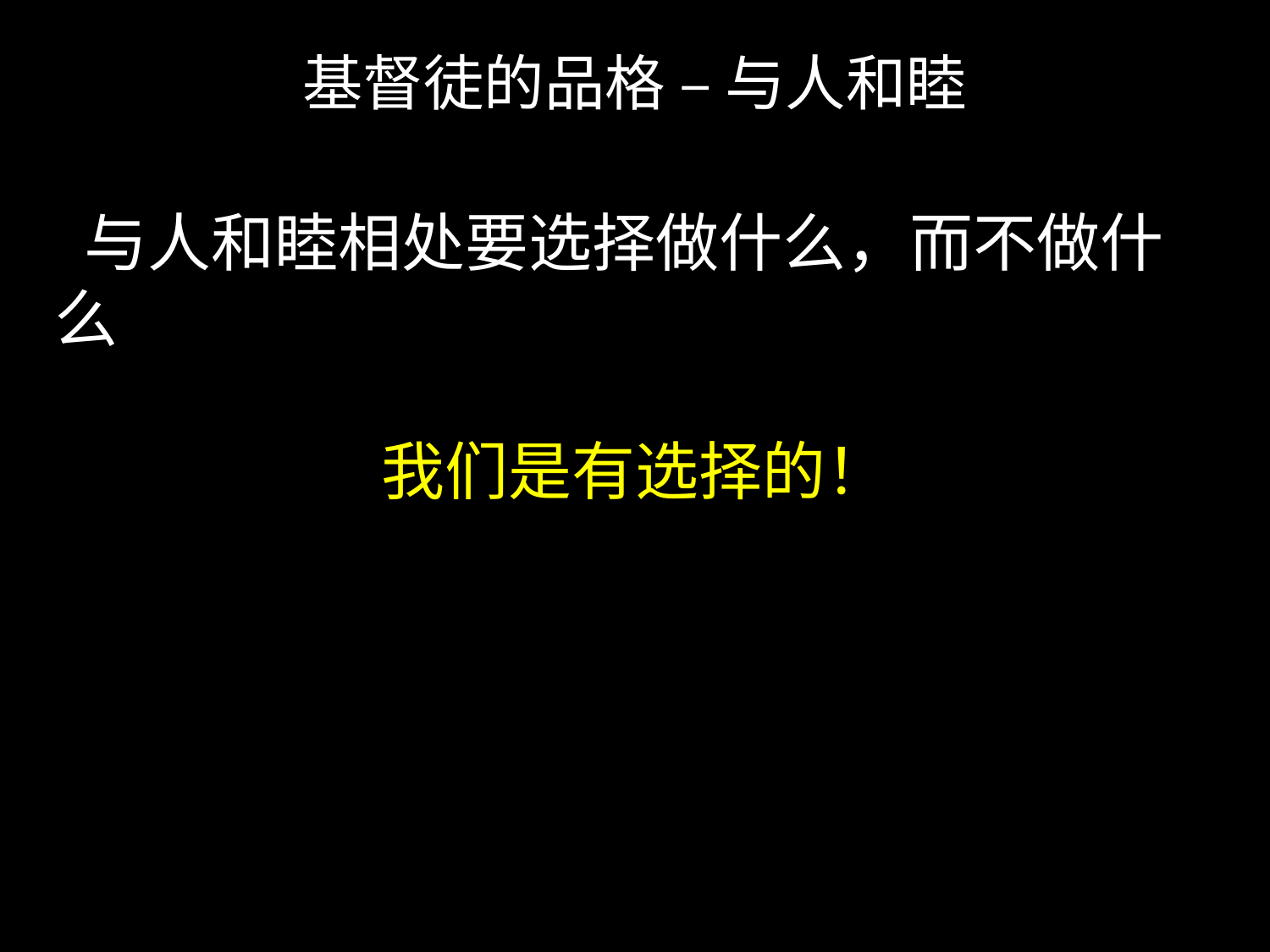

# 基督徒的品格 – 与人和睦
 与人和睦相处要选择做什么，而不做什么

我们是有选择的！